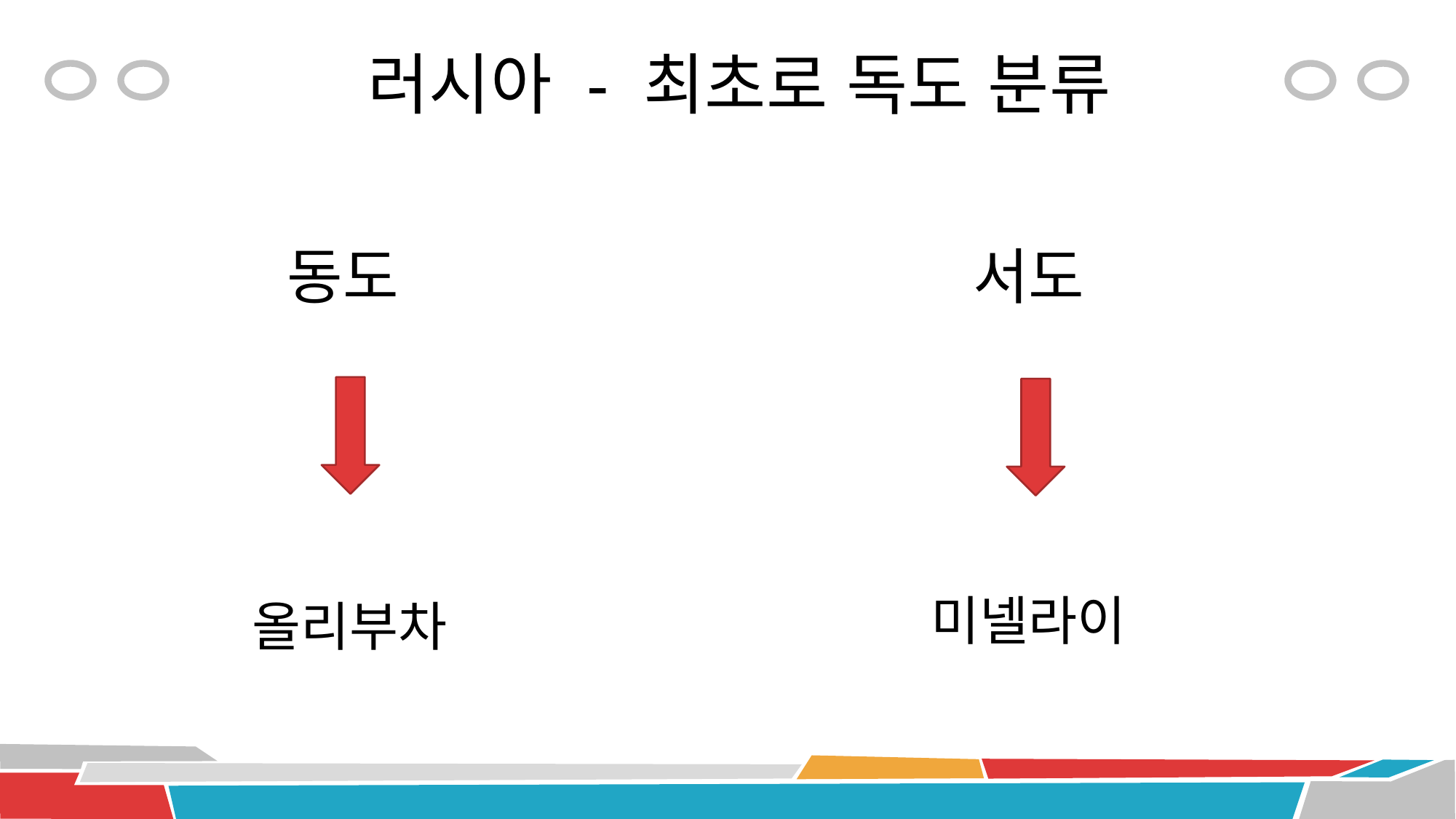

# 러시아 - 최초로 독도 분류
동도
서도

미넬라이
올리부차